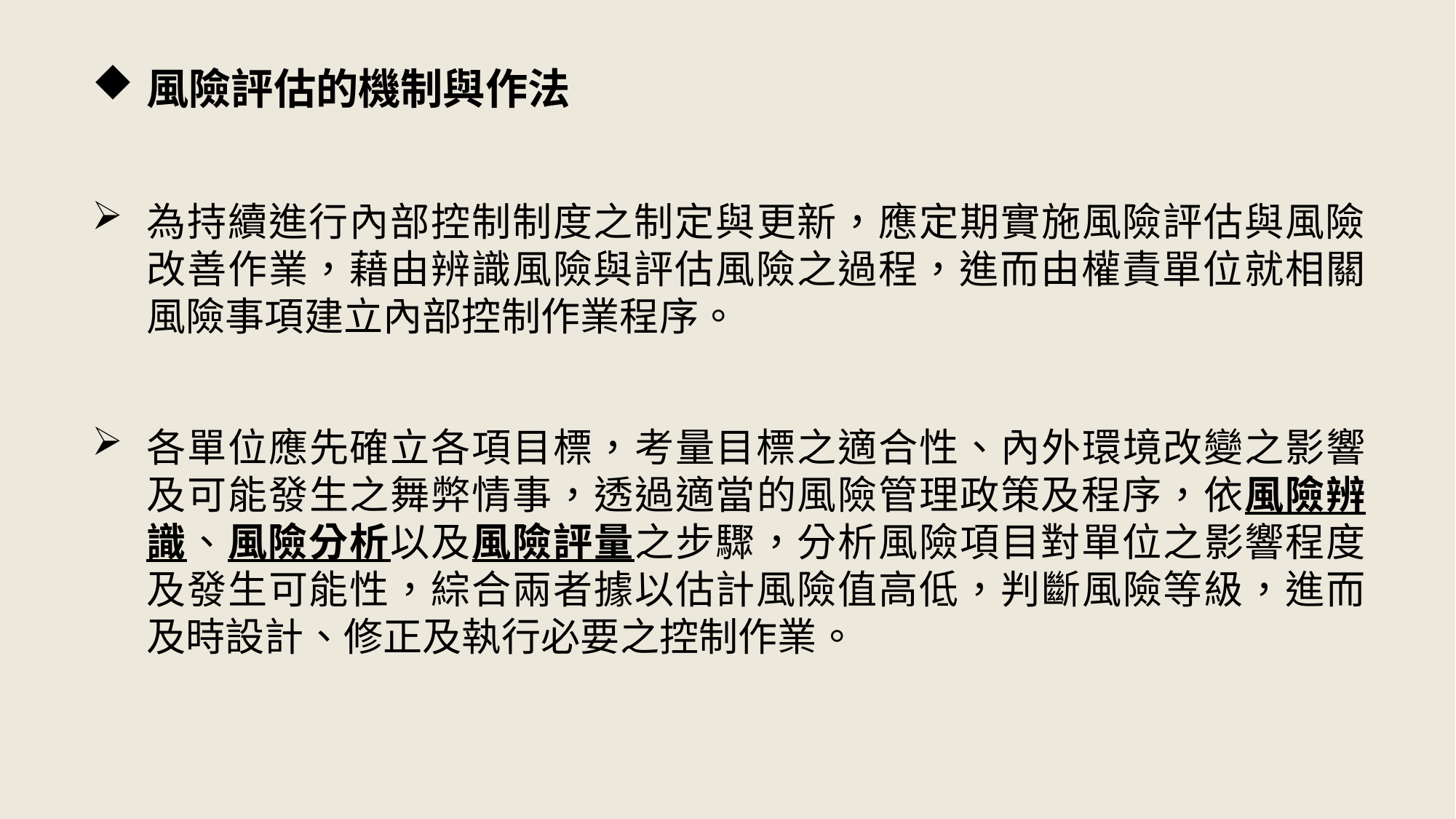

風險評估的機制與作法

為持續進行內部控制制度之制定與更新，應定期實施風險評估與風險改善作業，藉由辨識風險與評估風險之過程，進而由權責單位就相關風險事項建立內部控制作業程序。

各單位應先確立各項目標，考量目標之適合性、內外環境改變之影響及可能發生之舞弊情事，透過適當的風險管理政策及程序，依風險辨識、風險分析以及風險評量之步驟，分析風險項目對單位之影響程度及發生可能性，綜合兩者據以估計風險值高低，判斷風險等級，進而及時設計、修正及執行必要之控制作業。